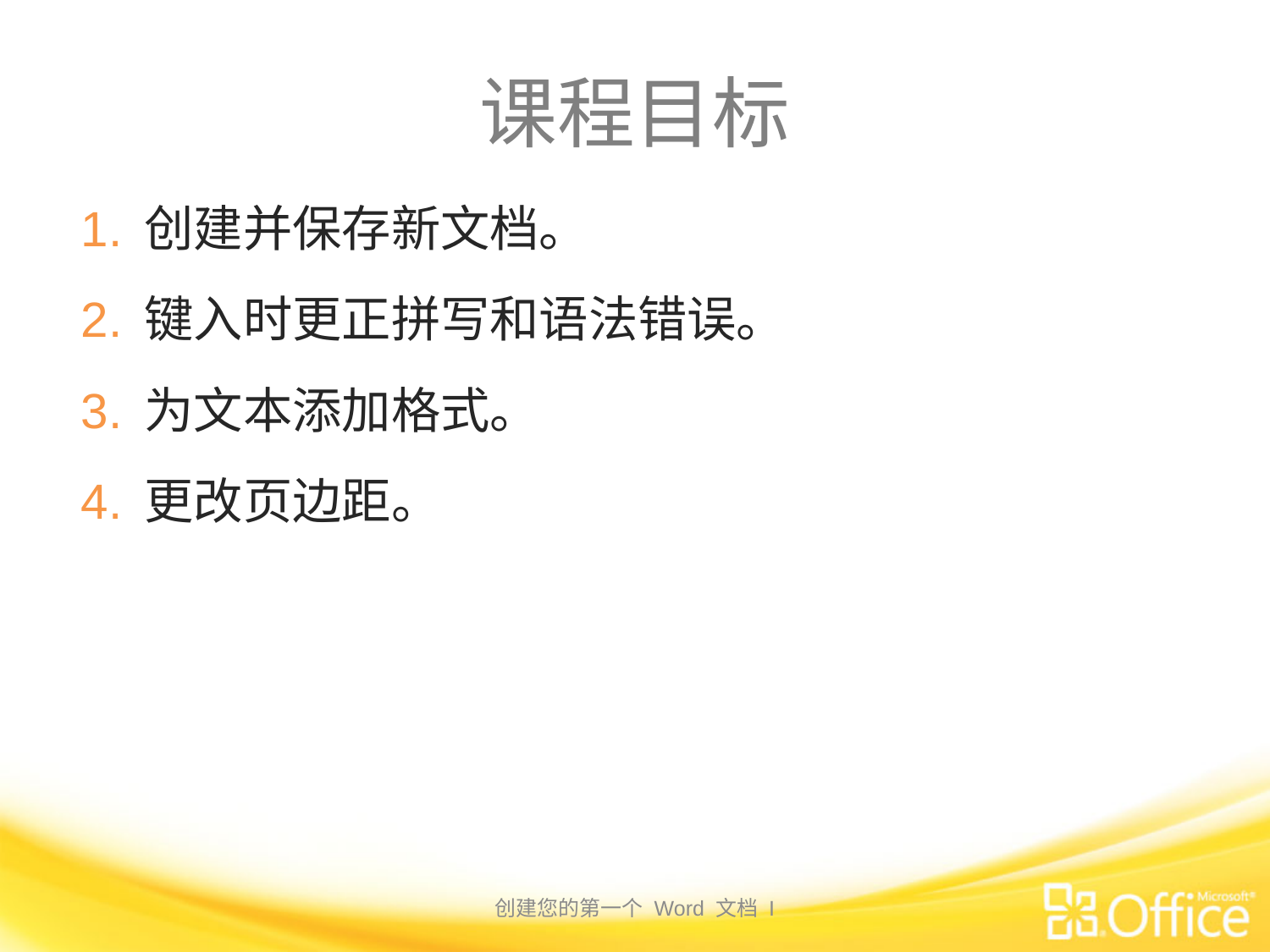

# 课程目标
创建并保存新文档。
键入时更正拼写和语法错误。
为文本添加格式。
更改页边距。
创建您的第一个 Word 文档 I